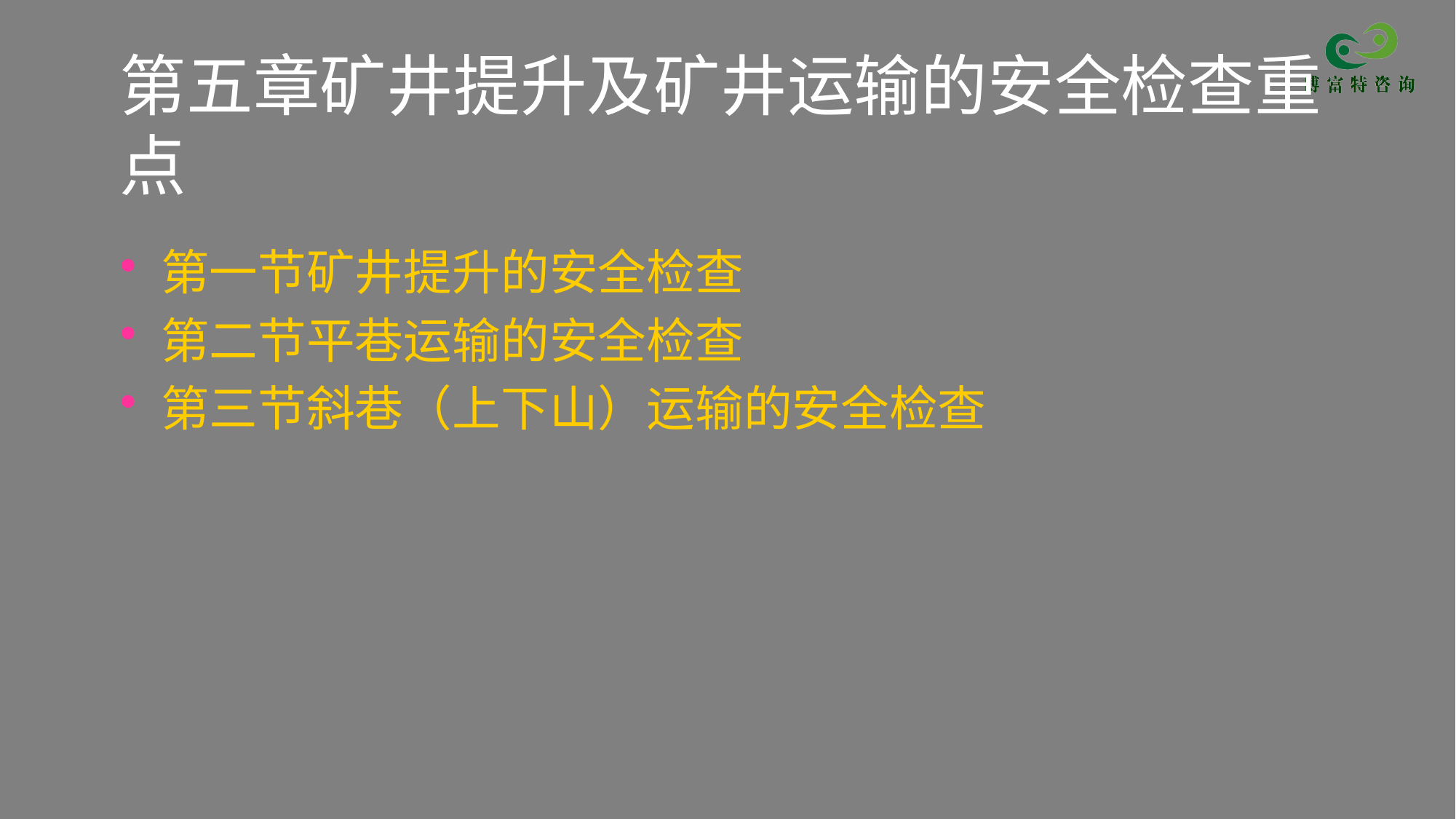

# 第五章矿井提升及矿井运输的安全检查重点
第一节矿井提升的安全检查
第二节平巷运输的安全检查
第三节斜巷（上下山）运输的安全检查